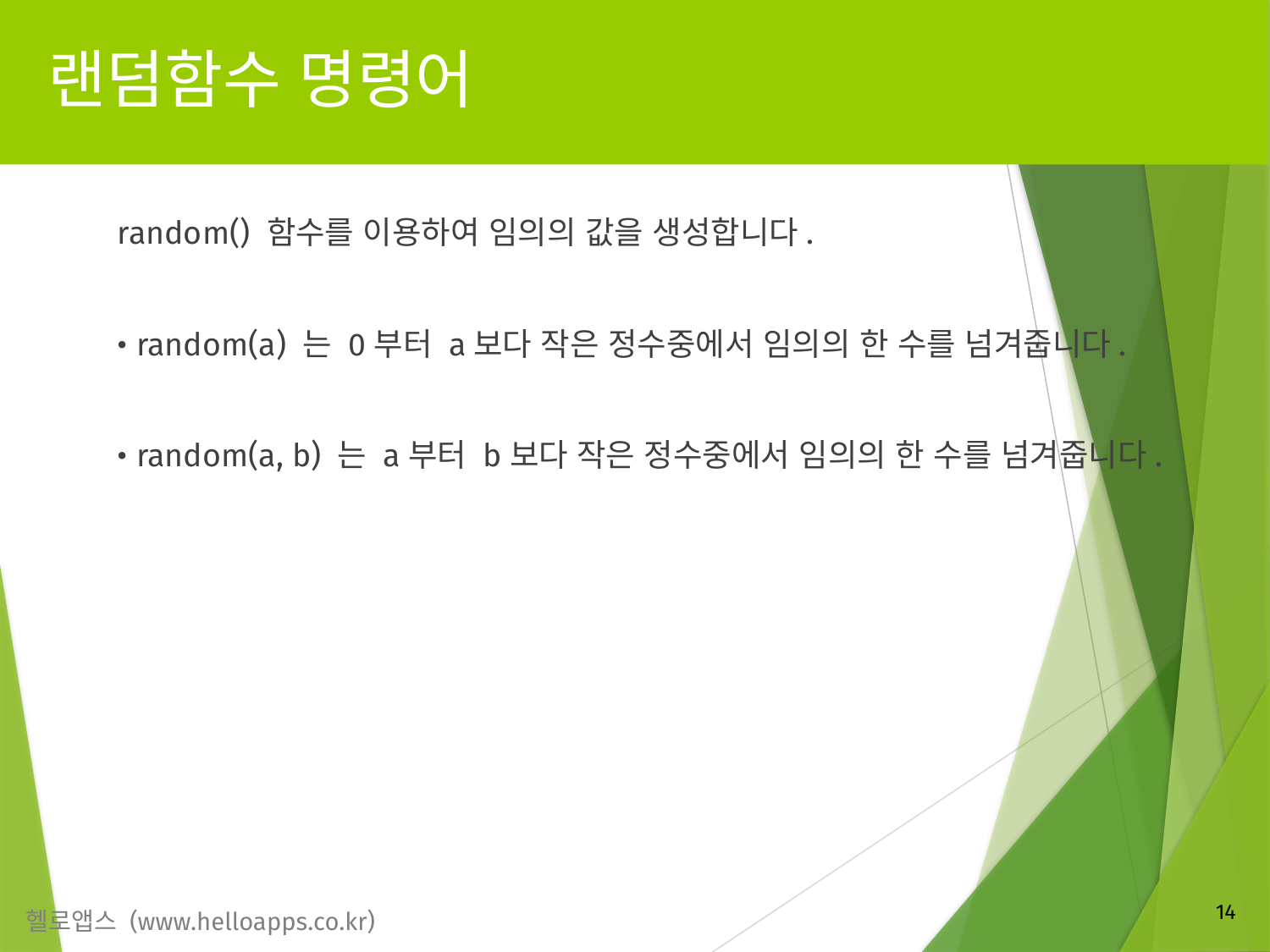

# 랜덤함수 명령어
random() 함수를 이용하여 임의의 값을 생성합니다.

• random(a) 는 0부터 a보다 작은 정수중에서 임의의 한 수를 넘겨줍니다.

• random(a, b) 는 a부터 b보다 작은 정수중에서 임의의 한 수를 넘겨줍니다.
14